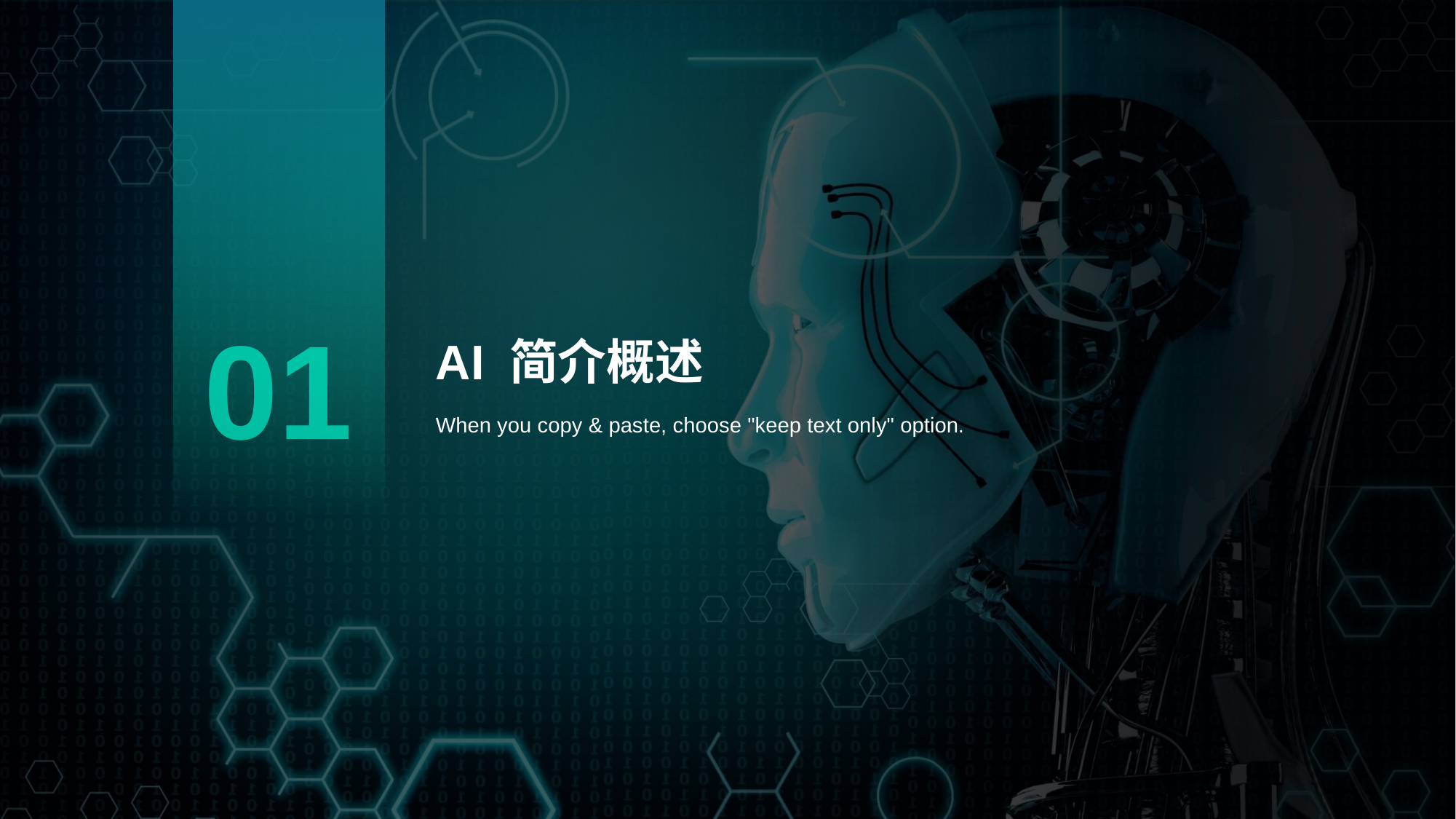

01
# AI 简介概述
When you copy & paste, choose "keep text only" option.